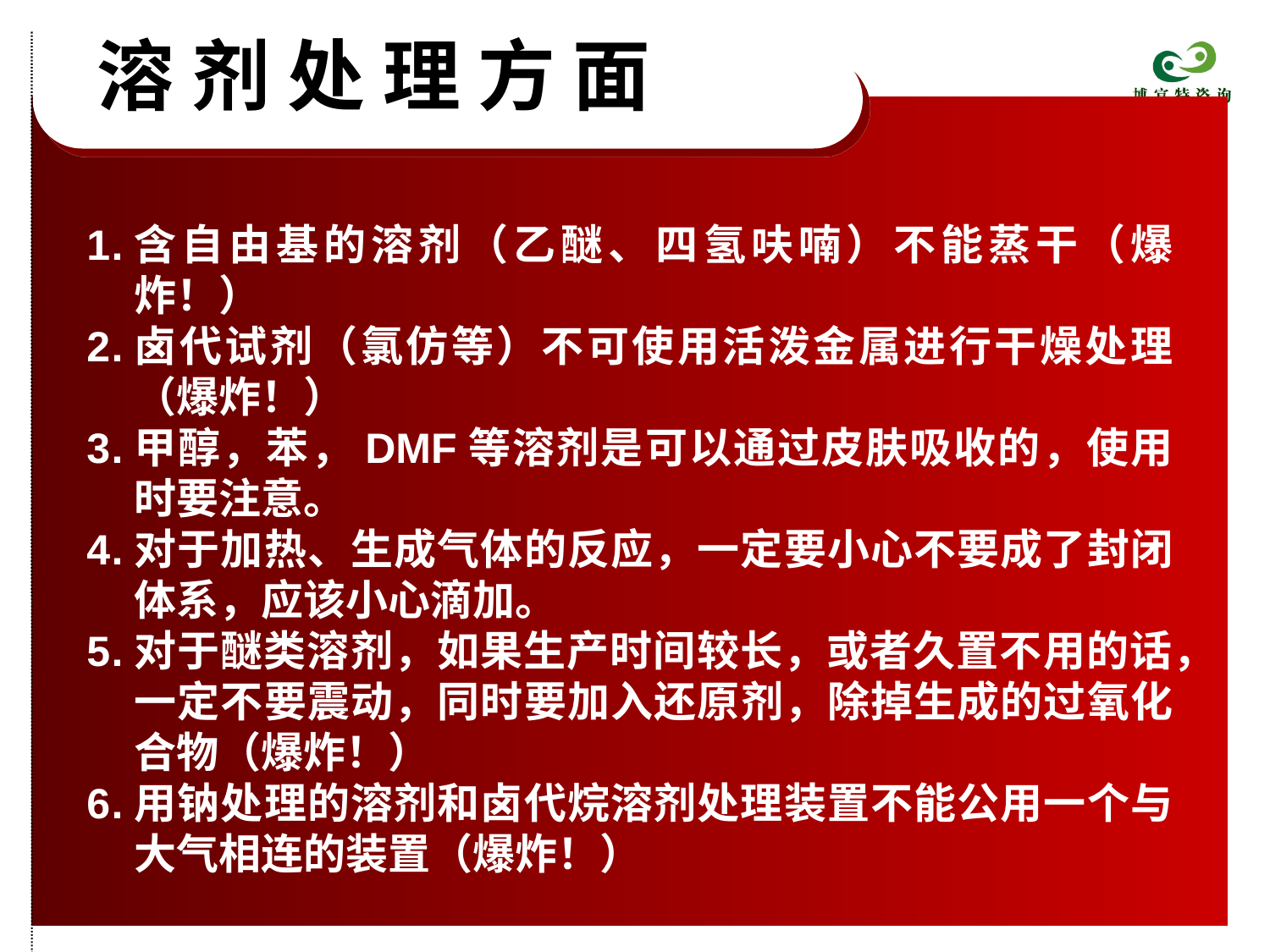

溶 剂 处 理 方 面

含自由基的溶剂（乙醚、四氢呋喃）不能蒸干（爆炸！）
卤代试剂（氯仿等）不可使用活泼金属进行干燥处理（爆炸！）
甲醇，苯，DMF等溶剂是可以通过皮肤吸收的，使用时要注意。
对于加热、生成气体的反应，一定要小心不要成了封闭体系，应该小心滴加。
对于醚类溶剂，如果生产时间较长，或者久置不用的话，一定不要震动，同时要加入还原剂，除掉生成的过氧化合物（爆炸！）
用钠处理的溶剂和卤代烷溶剂处理装置不能公用一个与大气相连的装置（爆炸！）